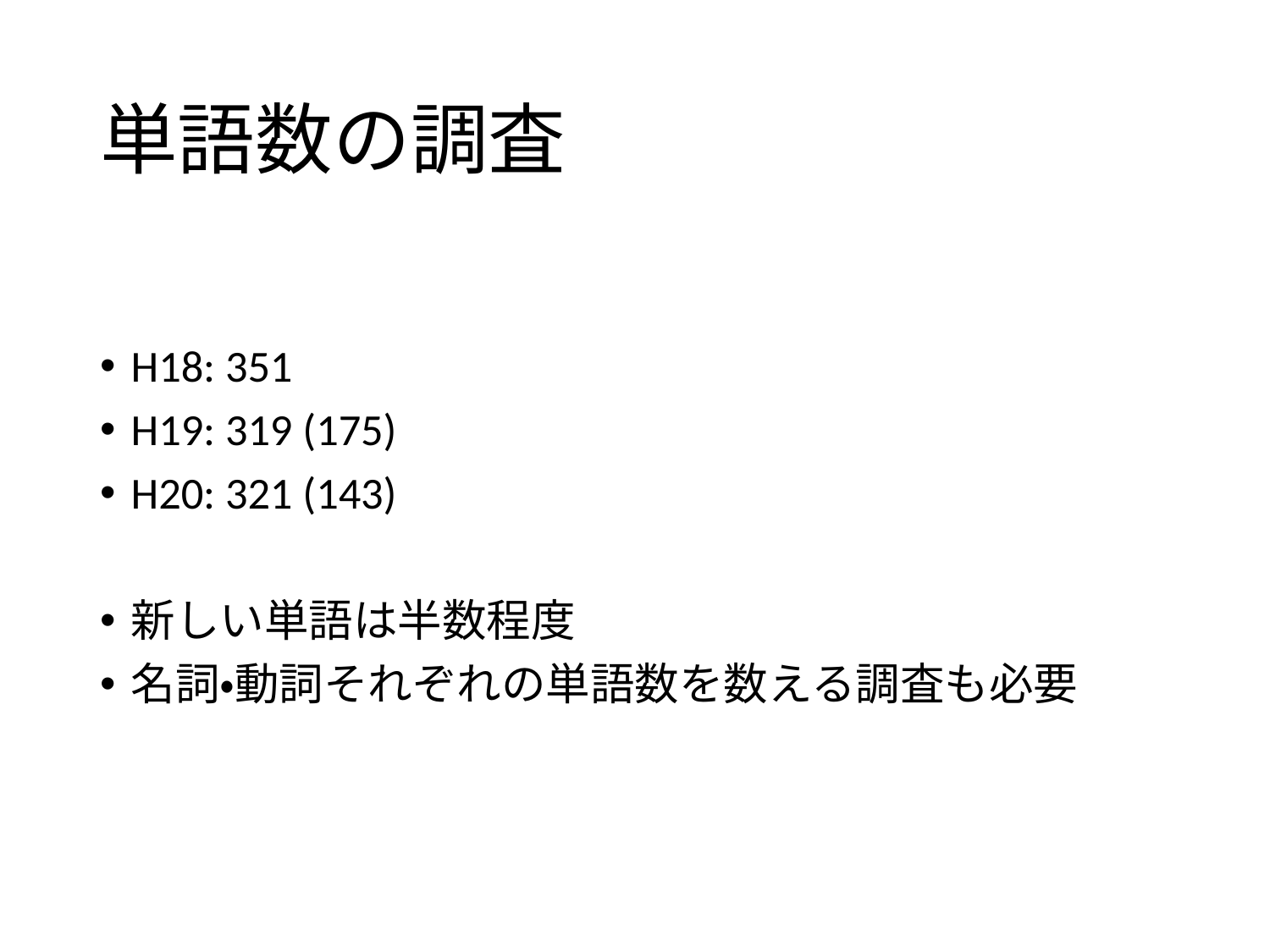

# 単語数の調査

H18: 351
H19: 319 (175)
H20: 321 (143)

新しい単語は半数程度
名詞・動詞それぞれの単語数を数える調査も必要